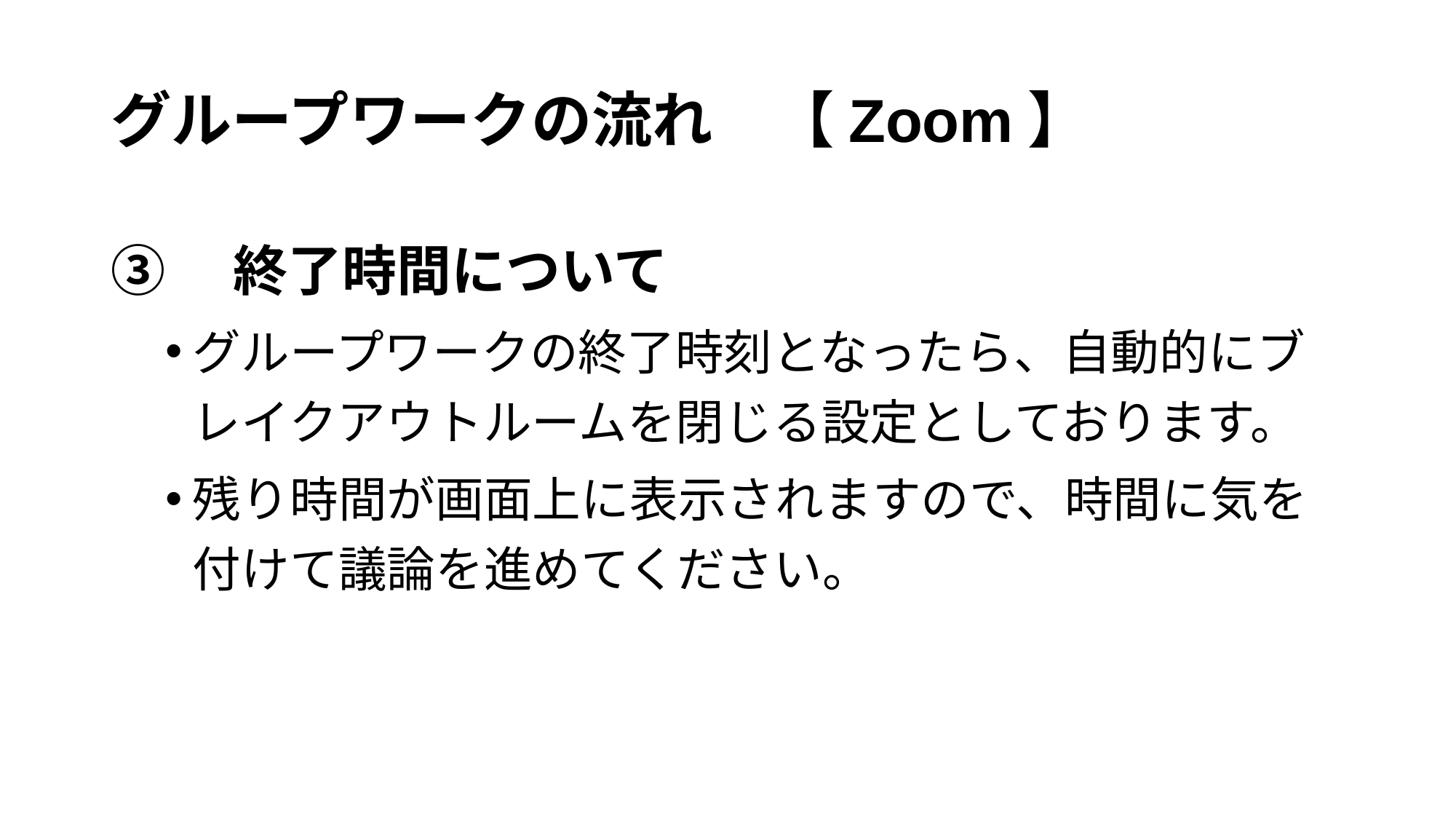

# グループワークの流れ　【Zoom】
③　終了時間について
グループワークの終了時刻となったら、自動的にブレイクアウトルームを閉じる設定としております。
残り時間が画面上に表示されますので、時間に気を付けて議論を進めてください。